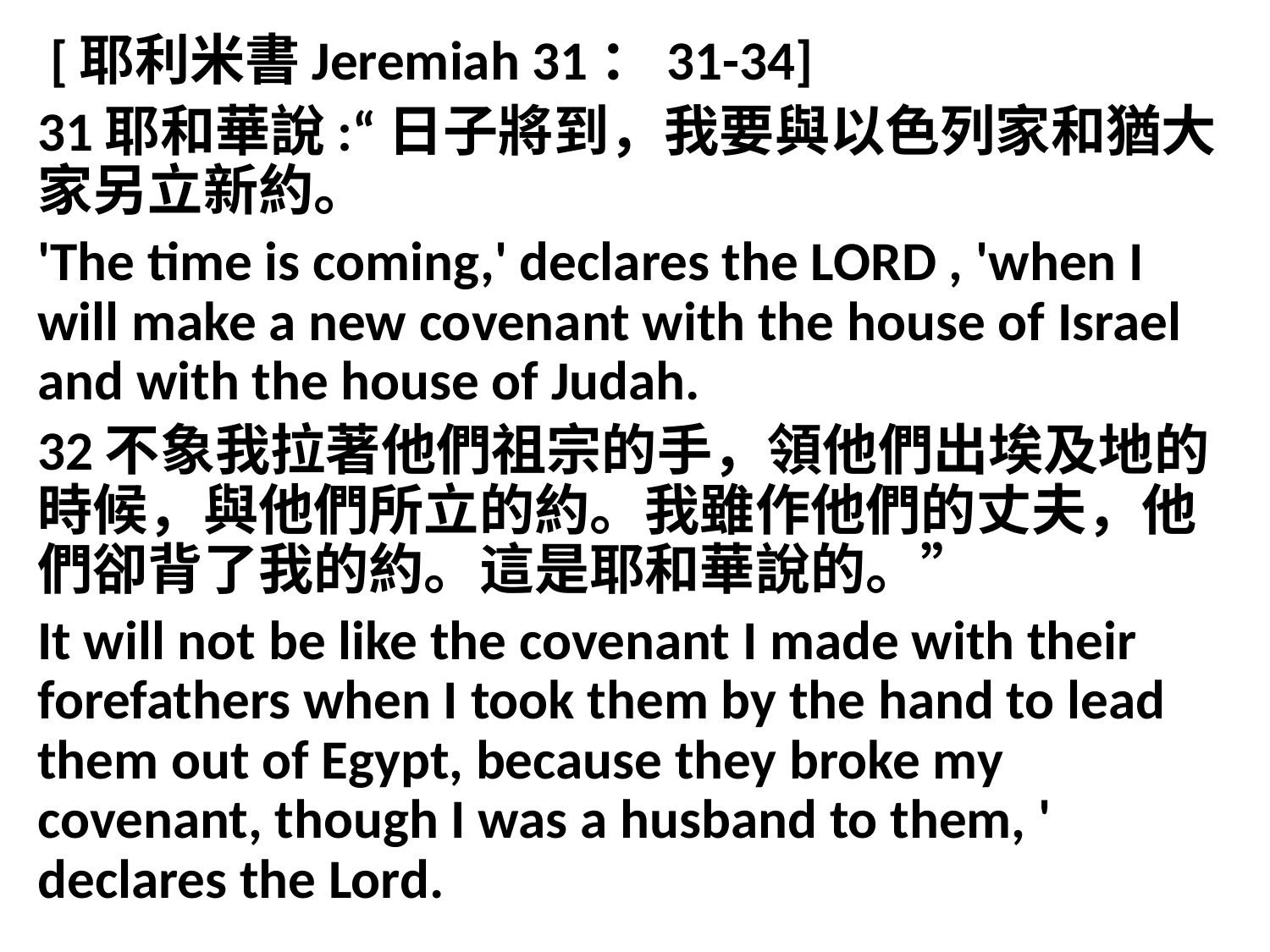

[耶利米書Jeremiah 31：31-34]
31耶和華說:“日子將到，我要與以色列家和猶大家另立新約。
'The time is coming,' declares the LORD , 'when I will make a new covenant with the house of Israel and with the house of Judah.
32不象我拉著他們祖宗的手，領他們出埃及地的時候，與他們所立的約。我雖作他們的丈夫，他們卻背了我的約。這是耶和華說的。”
It will not be like the covenant I made with their forefathers when I took them by the hand to lead them out of Egypt, because they broke my covenant, though I was a husband to them, ' declares the Lord.